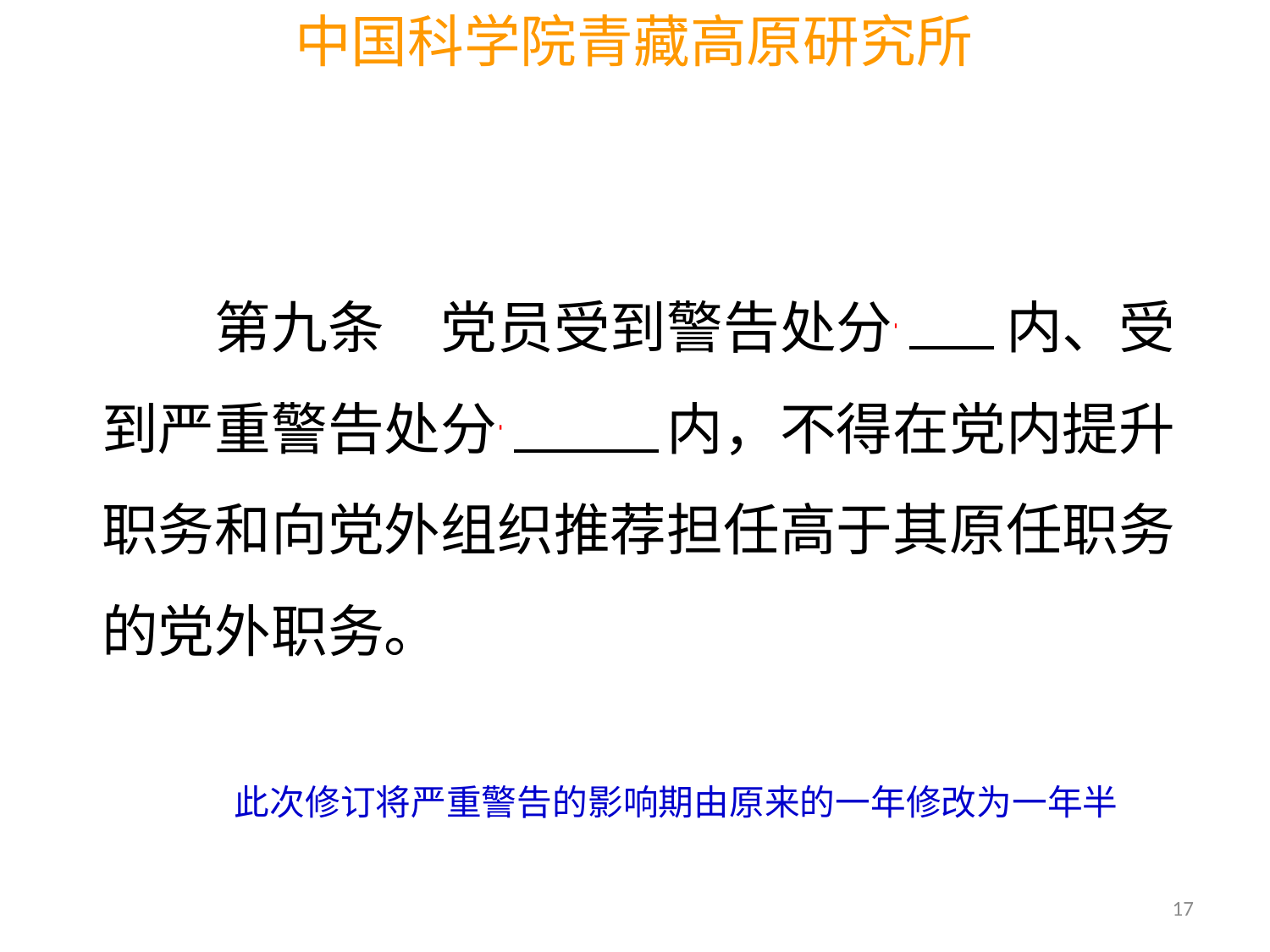

第九条　党员受到警告处分一年内、受到严重警告处分一年半内，不得在党内提升职务和向党外组织推荐担任高于其原任职务的党外职务。

此次修订将严重警告的影响期由原来的一年修改为一年半
17